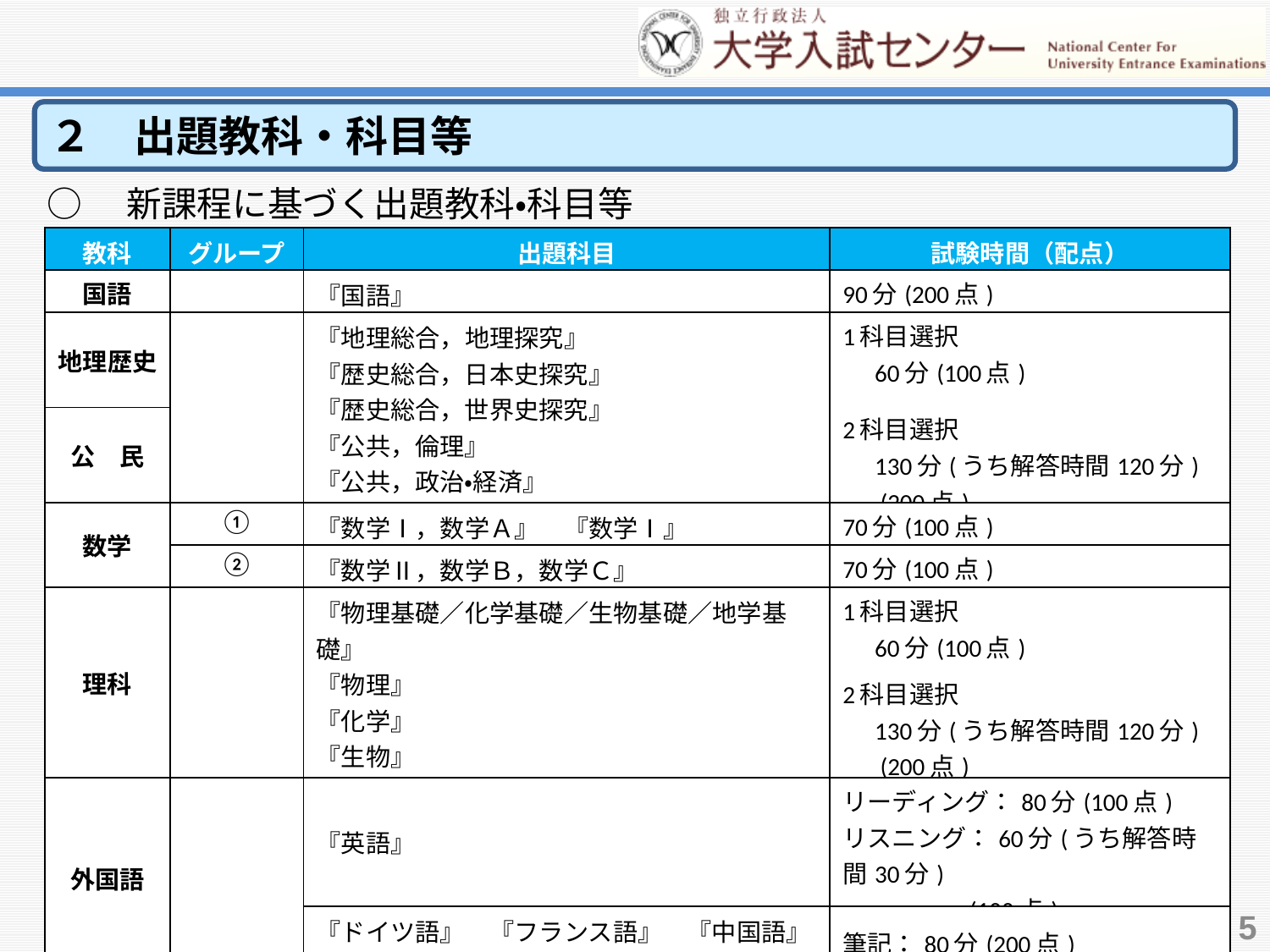

２　出題教科・科目等
○　新課程に基づく出題教科・科目等
| 教科 | グループ | 出題科目 | 試験時間（配点） |
| --- | --- | --- | --- |
| 国語 |  | 『国語』 | 90分(200点) |
| 地理歴史 |  | 『地理総合，地理探究』 『歴史総合，日本史探究』 『歴史総合，世界史探究』　 『公共，倫理』 『公共，政治・経済』 『地理総合／歴史総合／公共』 | 1科目選択 　60分(100点) 2科目選択 　130分(うち解答時間120分) 　 (200点) |
| 公　民 |  |  |  |
| 数学 | ① | 『数学Ⅰ，数学Ａ』　『数学Ⅰ』 | 70分(100点) |
|  | ② | 『数学Ⅱ，数学Ｂ，数学Ｃ』 | 70分(100点) |
| 理科 |  | 『物理基礎／化学基礎／生物基礎／地学基礎』 『物理』　 『化学』 『生物』 『地学』 | 1科目選択 　60分(100点) 2科目選択 　130分(うち解答時間120分) 　 (200点) |
| 外国語 |  | 『英語』 | リーディング：80分(100点) リスニング：60分(うち解答時間30分) (100点) |
|  |  | 『ドイツ語』　『フランス語』　『中国語』　『韓国語』 | 筆記：80分(200点) |
| 情報 |  | 『情報Ⅰ』 | 60分(100点) |
5